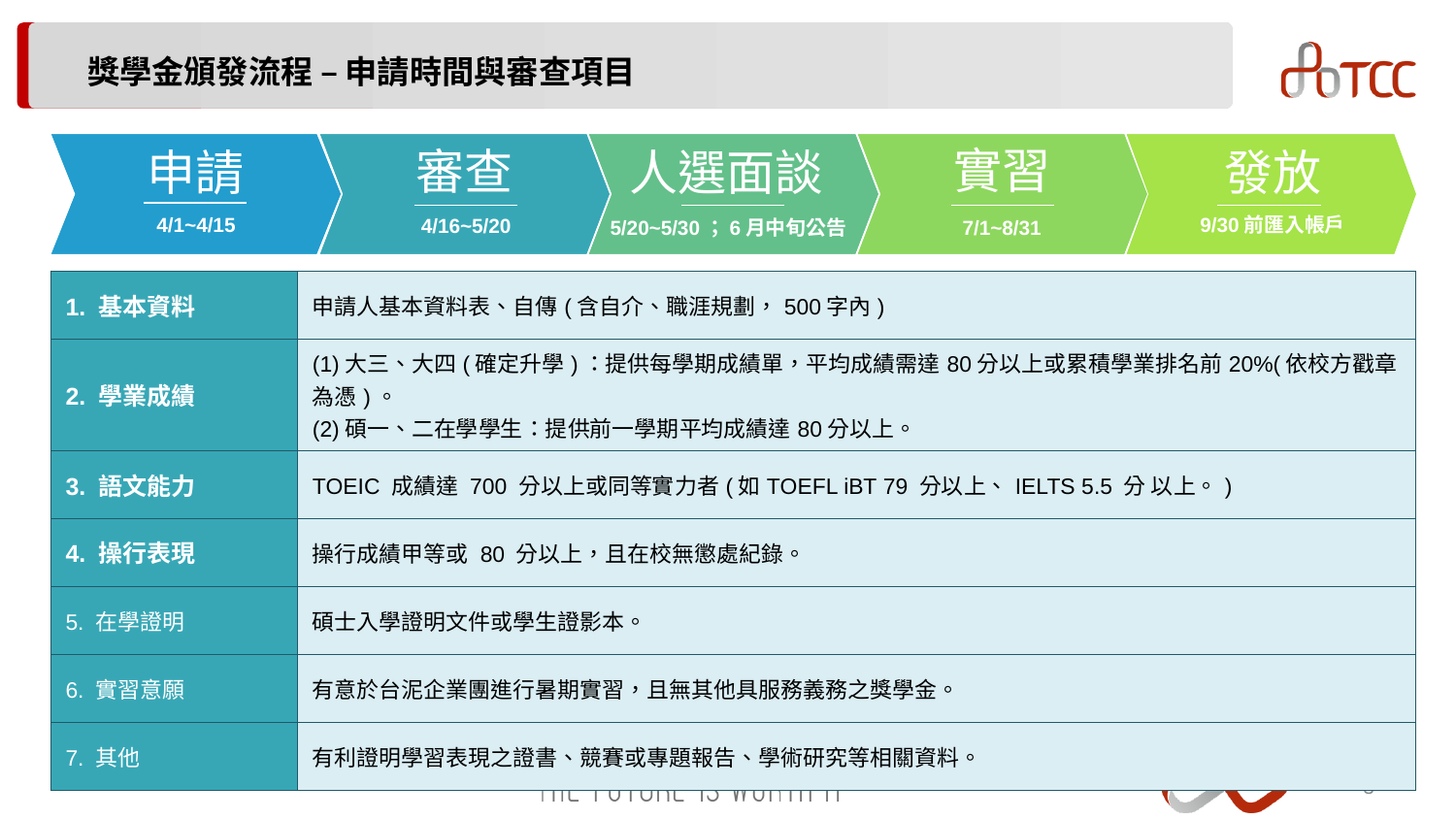

# 獎學金頒發流程 – 申請時間與審查項目
實習
實習

審查
審查

申請
申請
人選面談
人選面談
發放
發放
9/30前匯入帳戶
9/30前匯入帳戶
5/1~5/30；6月中旬公告
4/1~4/15
4/1~4/15
4/16~4/30
4/16~5/20
5/20~5/30；6月中旬公告
7/1~8/31
7/1~8/31
| 1. 基本資料 | 申請人基本資料表、自傳(含自介、職涯規劃，500字內) |
| --- | --- |
| 2. 學業成績 | (1)大三、大四(確定升學)：提供每學期成績單，平均成績需達80分以上或累積學業排名前20%(依校方戳章為憑)。 (2)碩一、二在學學生：提供前一學期平均成績達80分以上。 |
| 3. 語文能力 | TOEIC 成績達 700 分以上或同等實力者(如TOEFL iBT 79 分以上、IELTS 5.5 分 以上。) |
| 4. 操行表現 | 操行成績甲等或 80 分以上，且在校無懲處紀錄。 |
| 5. 在學證明 | 碩士入學證明文件或學生證影本。 |
| 6. 實習意願 | 有意於台泥企業團進行暑期實習，且無其他具服務義務之獎學金。 |
| 7. 其他 | 有利證明學習表現之證書、競賽或專題報告、學術研究等相關資料。 |
3